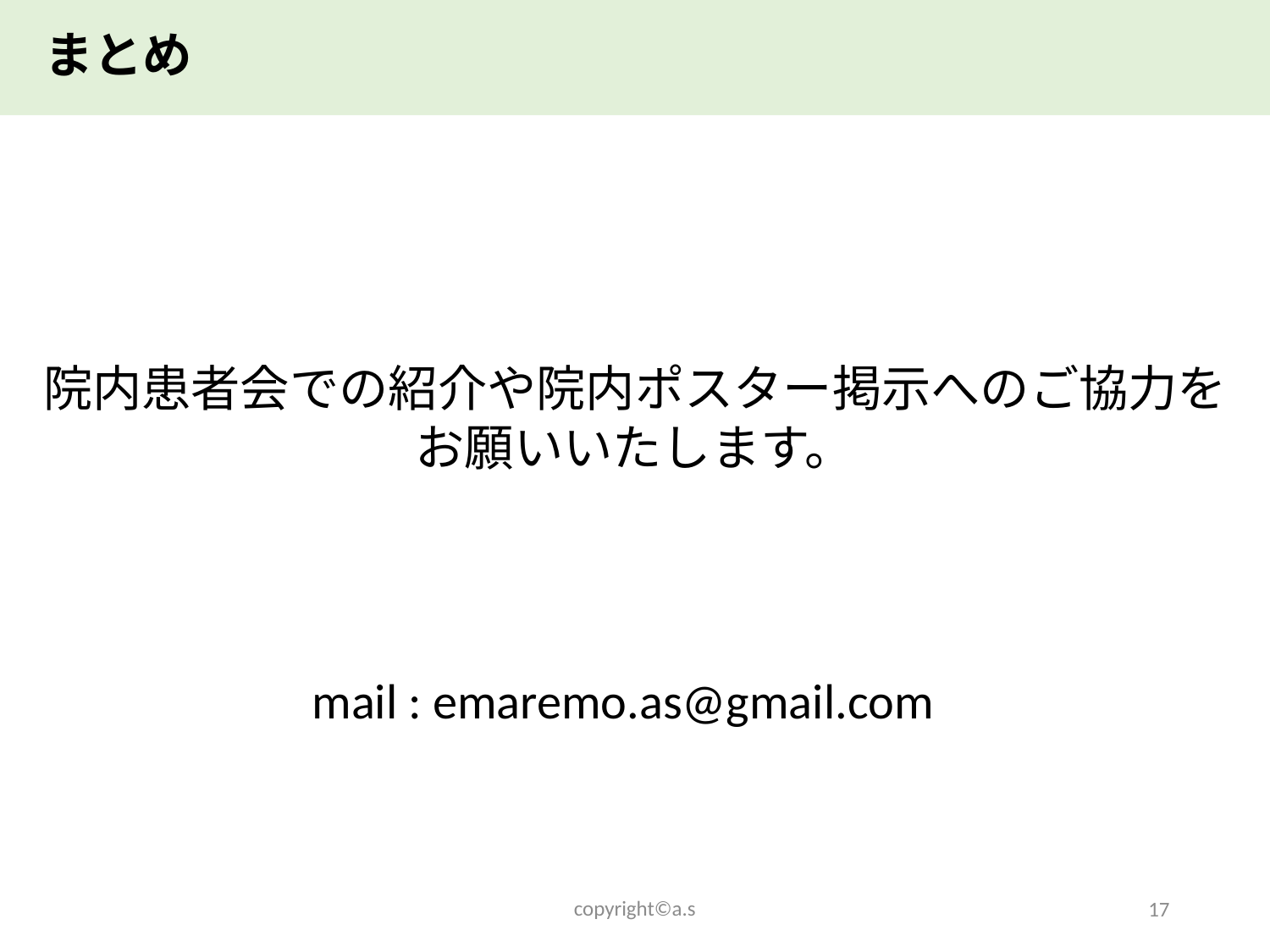

まとめ
院内患者会での紹介や院内ポスター掲示へのご協力を
お願いいたします。
mail : emaremo.as@gmail.com
copyright©a.s
17